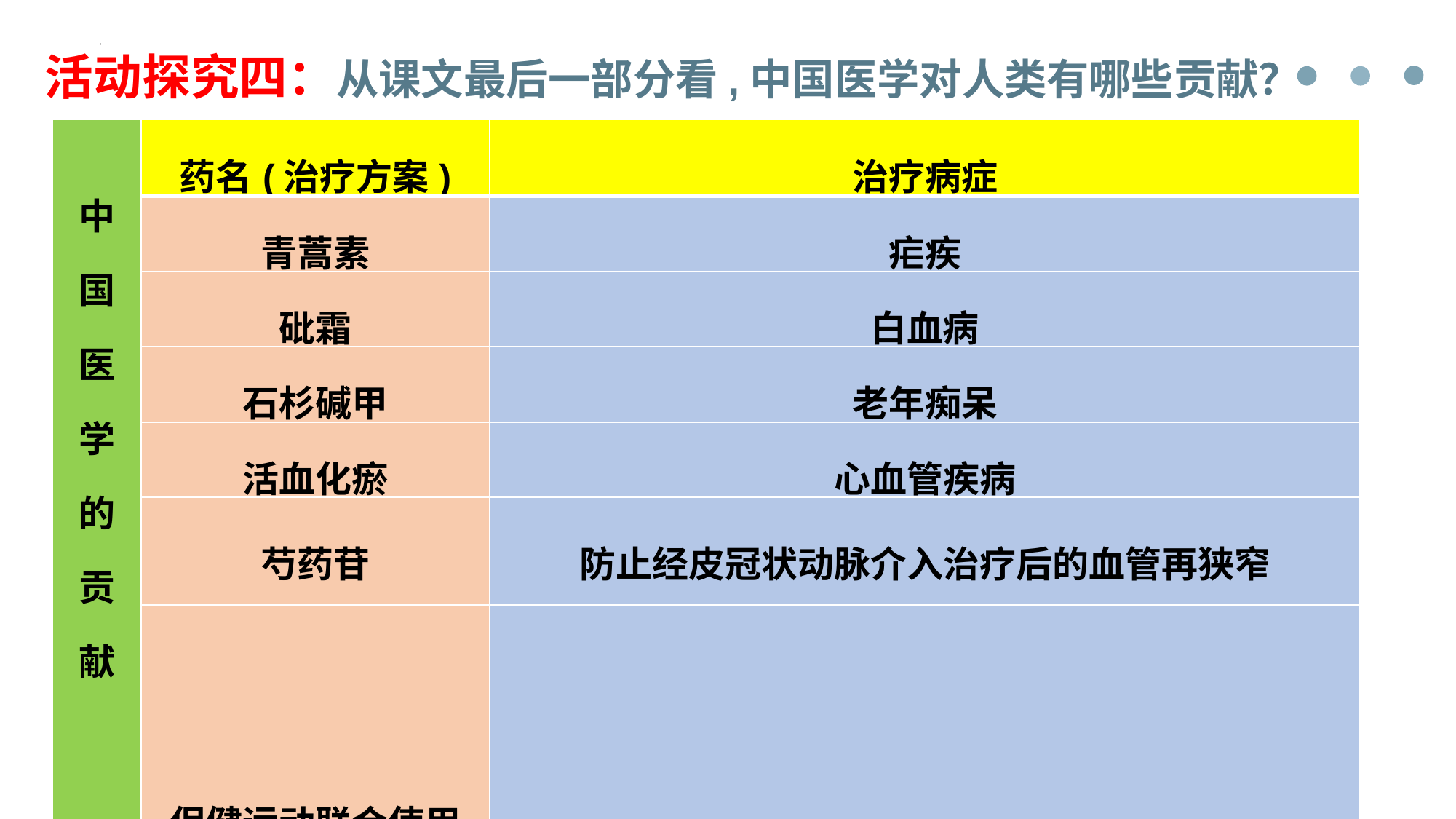

活动探究四：从课文最后一部分看,中国医学对人类有哪些贡献？
| 中 国 医 学 的 贡 献 | 药名(治疗方案) | 治疗病症 |
| --- | --- | --- |
|  | 青蒿素 | 疟疾 |
|  | 砒霜 | 白血病 |
|  | 石杉碱甲 | 老年痴呆 |
|  | 活血化瘀 | 心血管疾病 |
|  | 芍药苷 | 防止经皮冠状动脉介入治疗后的血管再狭窄 |
|  | 保健运动联合使用某些活血中药 | 防止动脉粥样硬化 |